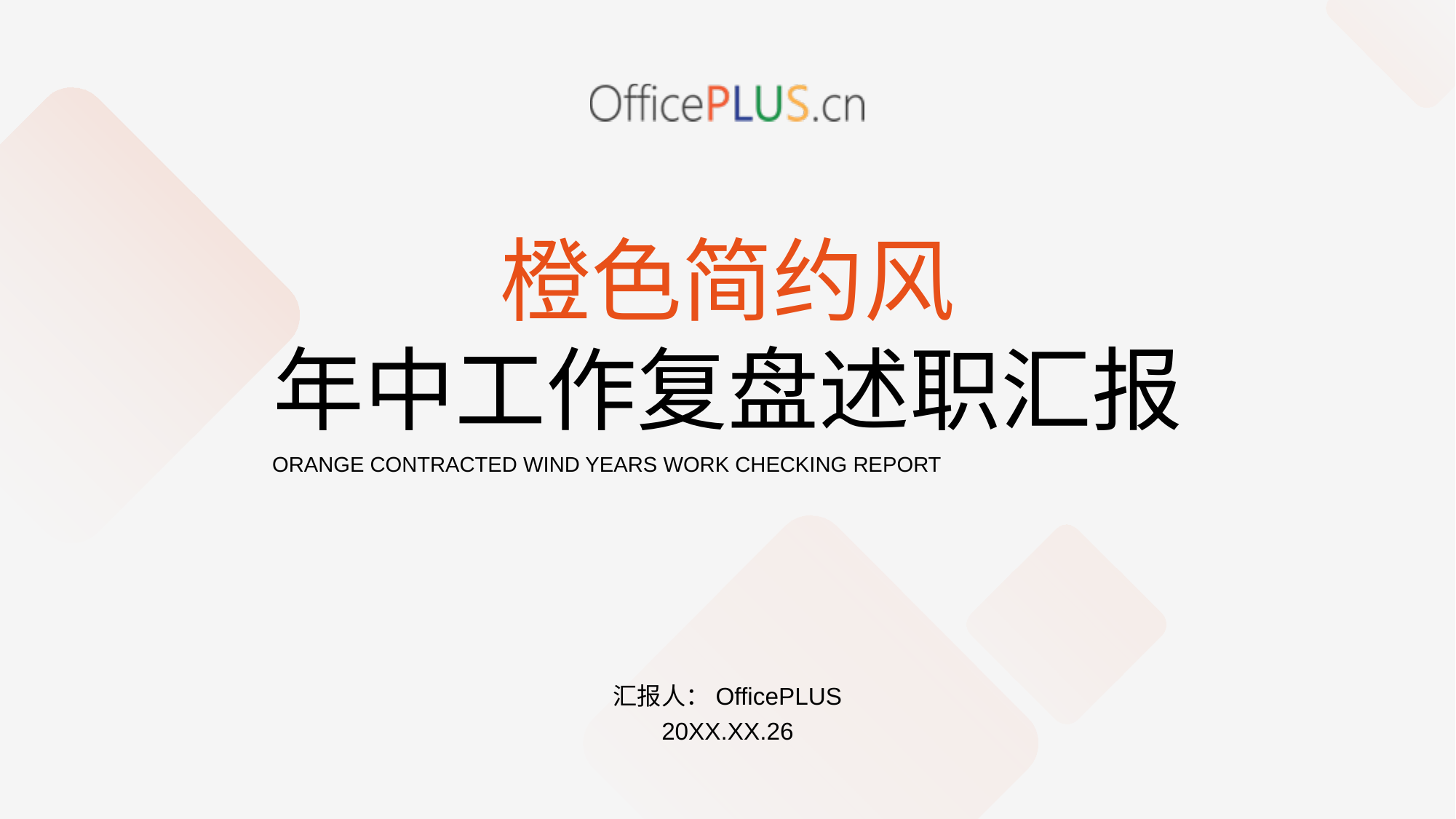

橙色简约风
年中工作复盘述职汇报
ORANGE CONTRACTED WIND YEARS WORK CHECKING REPORT
汇报人：OfficePLUS
20XX.XX.26